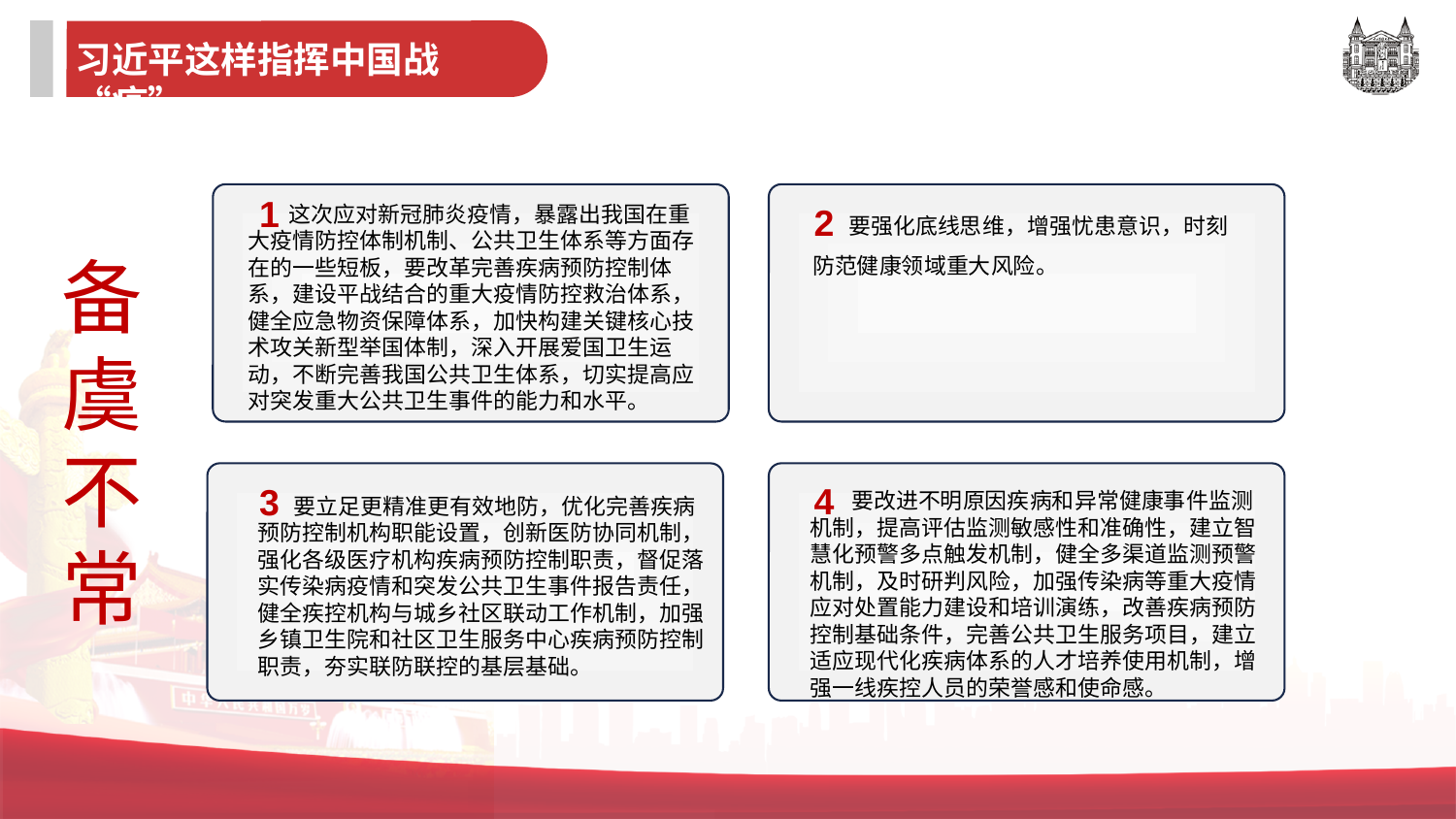

习近平这样指挥中国战“疫”

1
      要强化底线思维，增强忧患意识，时刻防范健康领域重大风险。
       这次应对新冠肺炎疫情，暴露出我国在重大疫情防控体制机制、公共卫生体系等方面存在的一些短板，要改革完善疾病预防控制体系，建设平战结合的重大疫情防控救治体系，健全应急物资保障体系，加快构建关键核心技术攻关新型举国体制，深入开展爱国卫生运动，不断完善我国公共卫生体系，切实提高应对突发重大公共卫生事件的能力和水平。
2
备虞不常

4
3
       要改进不明原因疾病和异常健康事件监测机制，提高评估监测敏感性和准确性，建立智慧化预警多点触发机制，健全多渠道监测预警机制，及时研判风险，加强传染病等重大疫情应对处置能力建设和培训演练，改善疾病预防控制基础条件，完善公共卫生服务项目，建立适应现代化疾病体系的人才培养使用机制，增强一线疾控人员的荣誉感和使命感。
      要立足更精准更有效地防，优化完善疾病预防控制机构职能设置，创新医防协同机制，强化各级医疗机构疾病预防控制职责，督促落实传染病疫情和突发公共卫生事件报告责任，健全疾控机构与城乡社区联动工作机制，加强乡镇卫生院和社区卫生服务中心疾病预防控制职责，夯实联防联控的基层基础。